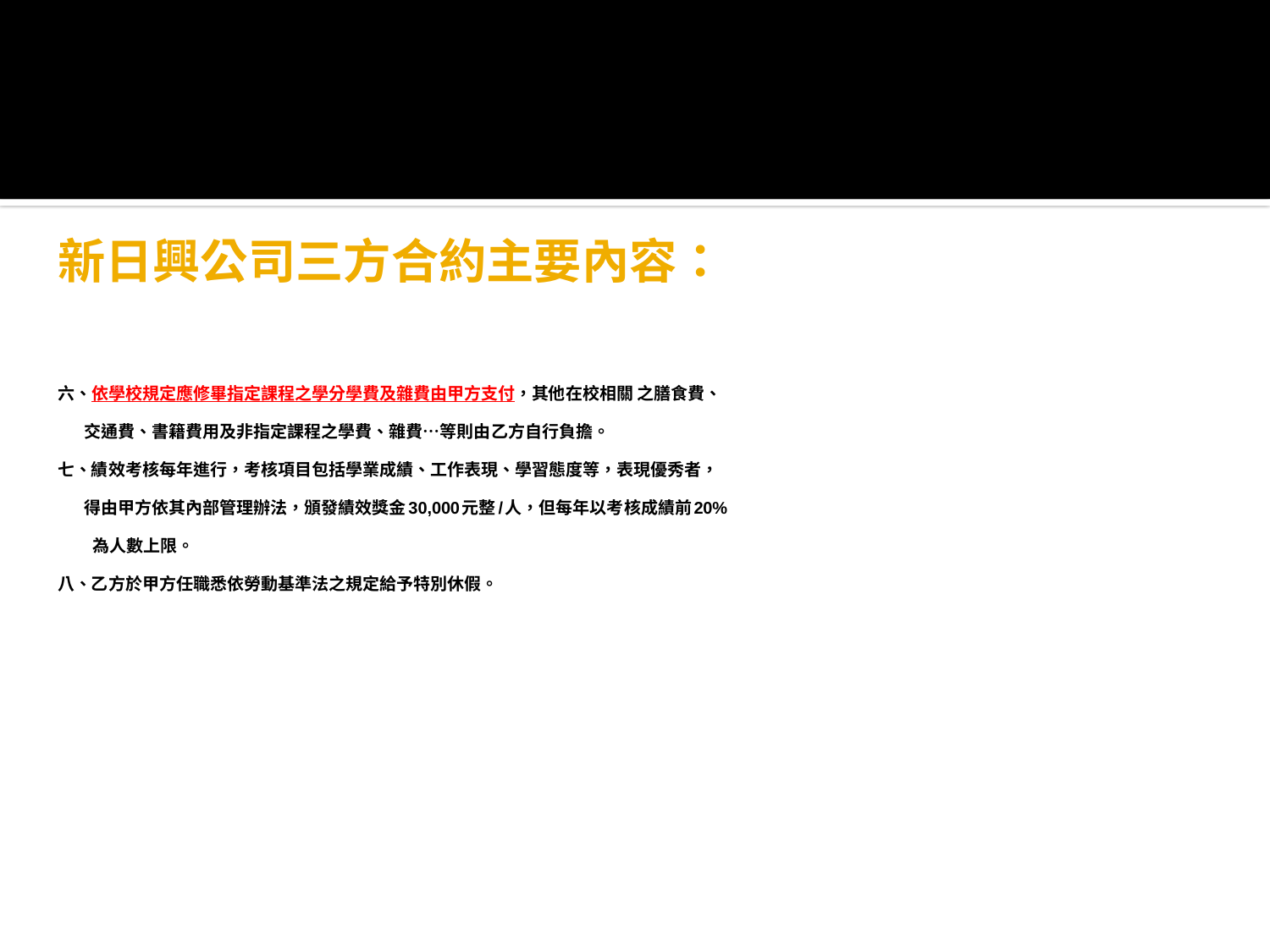

新日興公司三方合約主要內容：
六、依學校規定應修畢指定課程之學分學費及雜費由甲方支付，其他在校相關 之膳食費、
       交通費、書籍費用及非指定課程之學費、雜費…等則由乙方自行負擔。
七、績效考核每年進行，考核項目包括學業成績、工作表現、學習態度等，表現優秀者，
       得由甲方依其內部管理辦法，頒發績效獎金30,000元整/人，但每年以考核成績前20%
       為人數上限。
八、乙方於甲方任職悉依勞動基準法之規定給予特別休假。
The End
Thank you
14